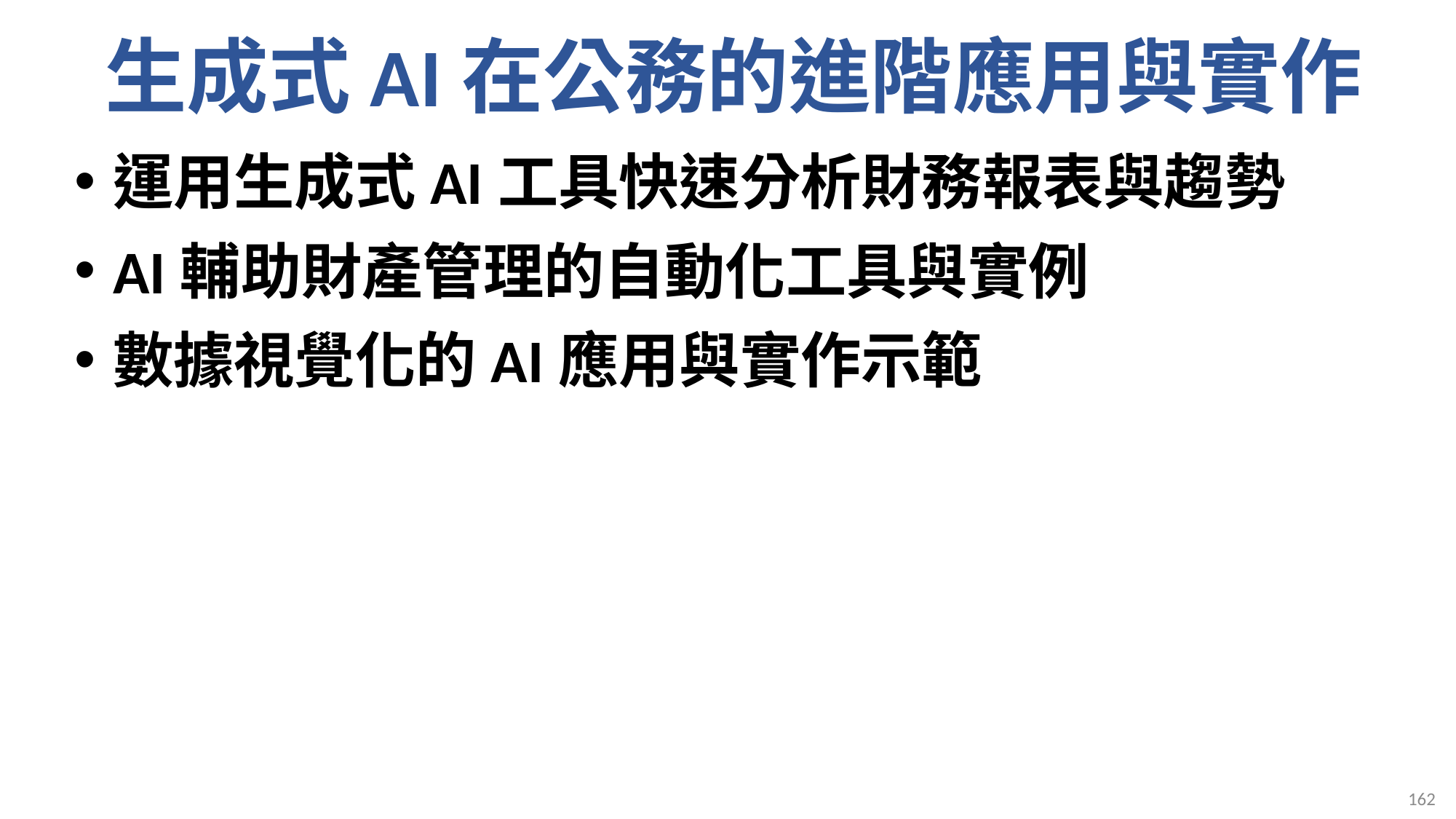

# 生成式AI在公務的進階應用與實作
運用生成式AI工具快速分析財務報表與趨勢
AI輔助財產管理的自動化工具與實例
數據視覺化的AI應用與實作示範
162